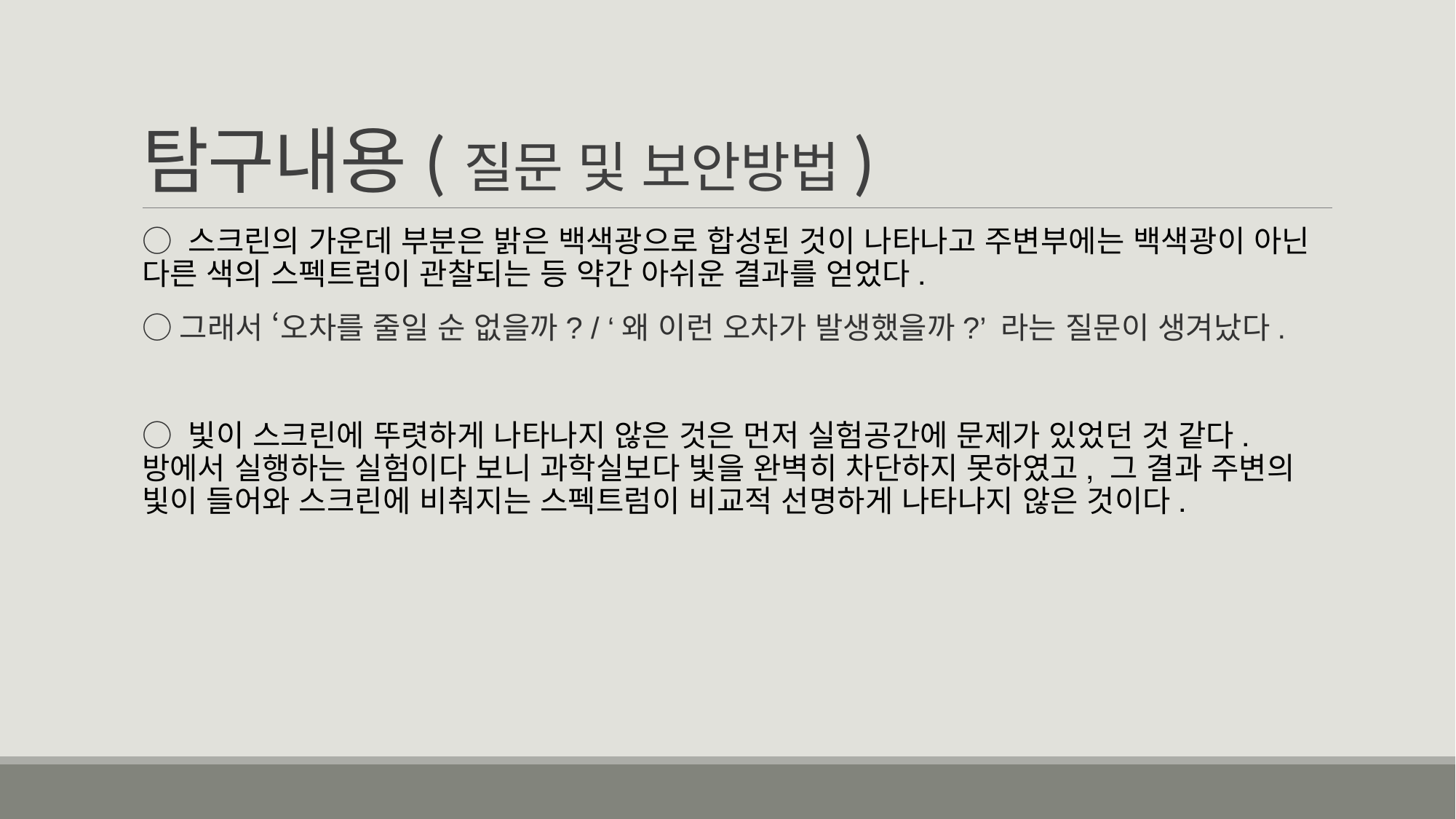

# 탐구내용(질문 및 보안방법)
○ 스크린의 가운데 부분은 밝은 백색광으로 합성된 것이 나타나고 주변부에는 백색광이 아닌 다른 색의 스펙트럼이 관찰되는 등 약간 아쉬운 결과를 얻었다.
○그래서 ‘오차를 줄일 순 없을까? / ‘왜 이런 오차가 발생했을까?’ 라는 질문이 생겨났다.

○ 빛이 스크린에 뚜렷하게 나타나지 않은 것은 먼저 실험공간에 문제가 있었던 것 같다. 방에서 실행하는 실험이다 보니 과학실보다 빛을 완벽히 차단하지 못하였고, 그 결과 주변의 빛이 들어와 스크린에 비춰지는 스펙트럼이 비교적 선명하게 나타나지 않은 것이다.